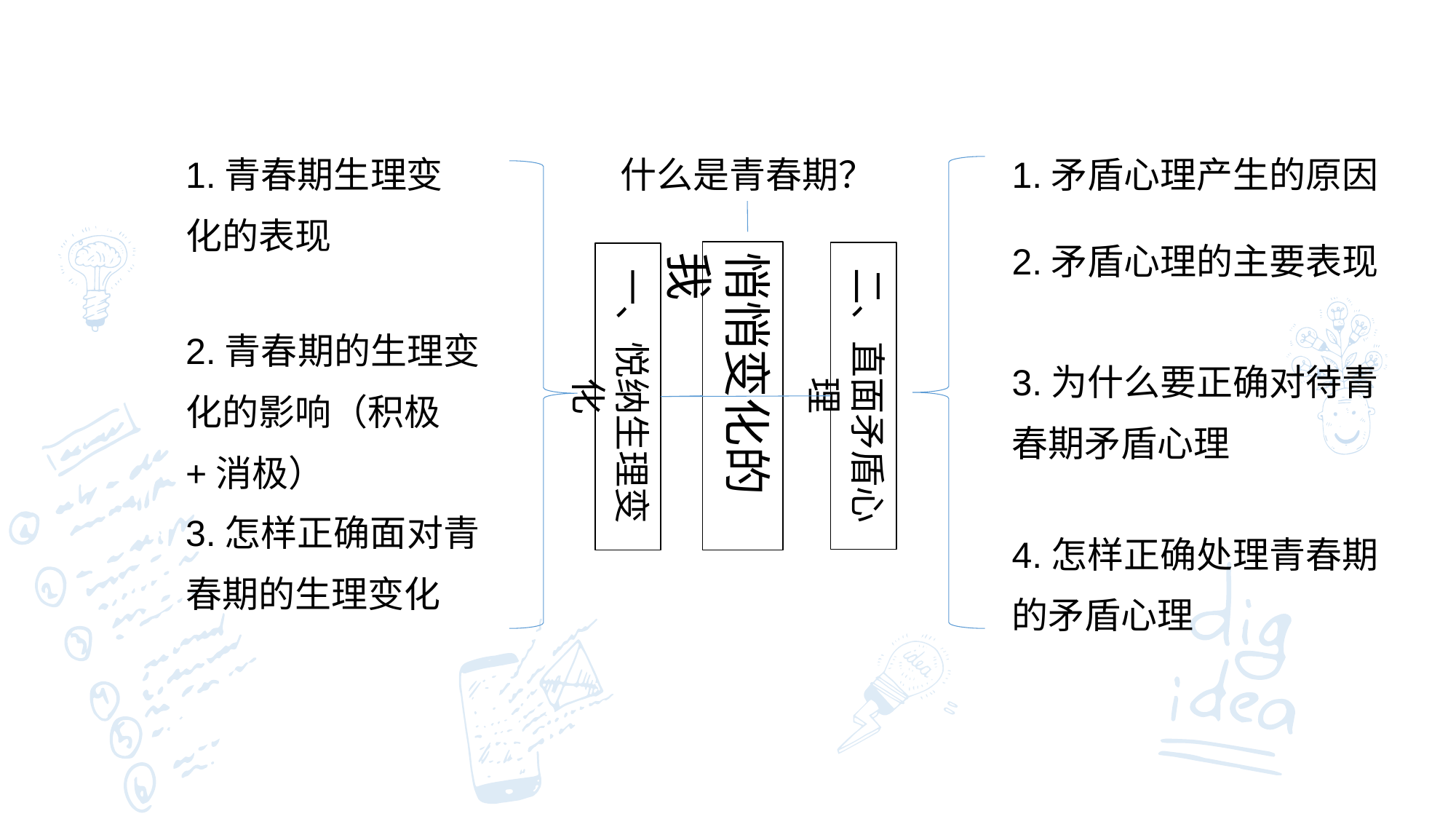

1.青春期生理变化的表现
什么是青春期？
1.矛盾心理产生的原因

2.矛盾心理的主要表现
悄悄变化的我
二、直面矛盾心理
一、悦纳生理变化
2.青春期的生理变化的影响（积极+消极）
3.为什么要正确对待青春期矛盾心理
3.怎样正确面对青春期的生理变化
4.怎样正确处理青春期的矛盾心理